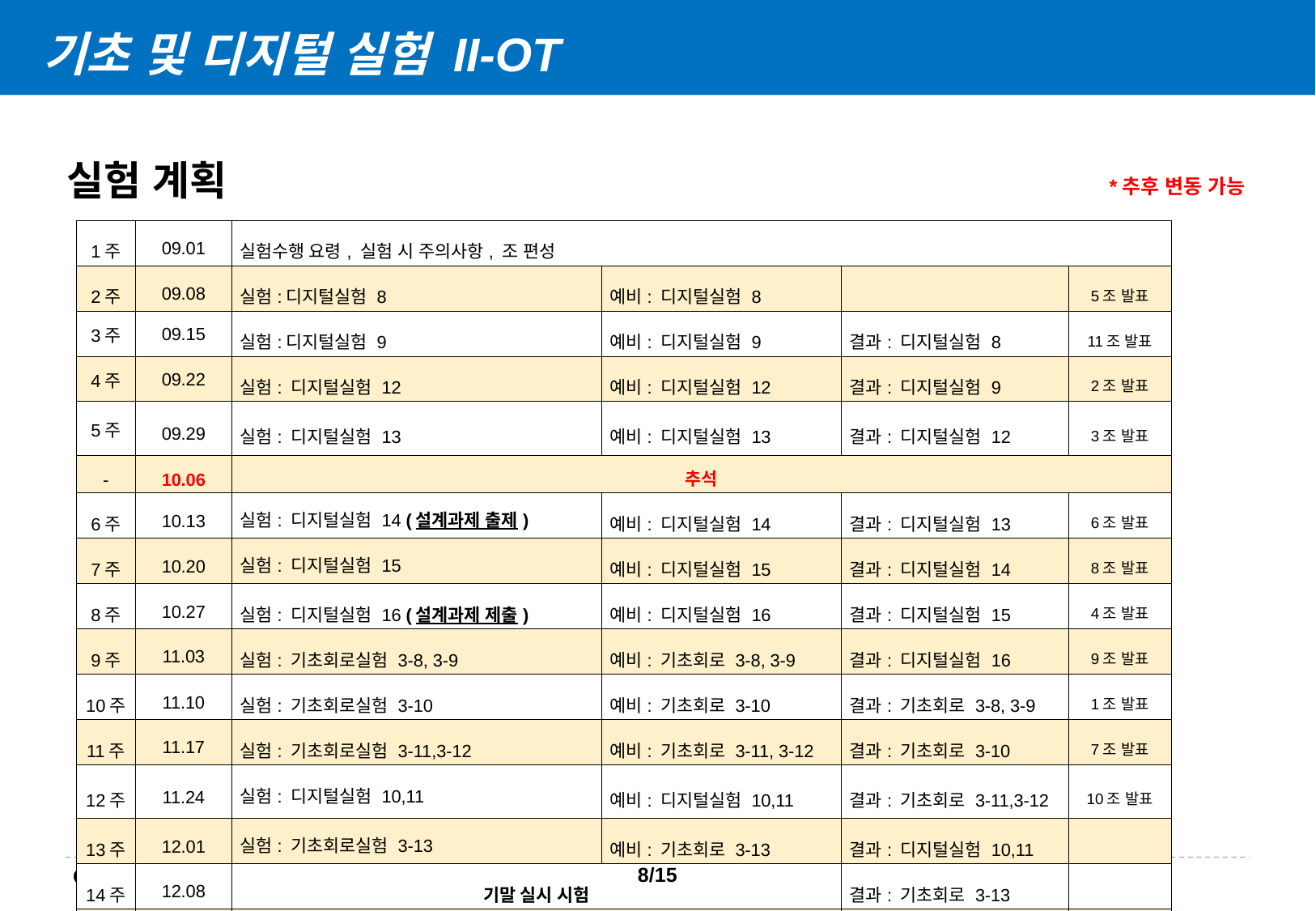

# 기초 및 디지털 실험 II-OT
실험 계획
*추후 변동 가능
| 1주 | 09.01 | 실험수행 요령, 실험 시 주의사항, 조 편성 |  |  |  |
| --- | --- | --- | --- | --- | --- |
| 2주 | 09.08 | 실험:디지털실험 8 | 예비: 디지털실험 8 |  | 5조 발표 |
| 3주 | 09.15 | 실험:디지털실험 9 | 예비: 디지털실험 9 | 결과: 디지털실험 8 | 11조 발표 |
| 4주 | 09.22 | 실험: 디지털실험 12 | 예비: 디지털실험 12 | 결과: 디지털실험 9 | 2조 발표 |
| 5주 | 09.29 | 실험: 디지털실험 13 | 예비: 디지털실험 13 | 결과: 디지털실험 12 | 3조 발표 |
| - | 10.06 | 추석 |  |  |  |
| 6주 | 10.13 | 실험: 디지털실험 14 (설계과제 출제) | 예비: 디지털실험 14 | 결과: 디지털실험 13 | 6조 발표 |
| 7주 | 10.20 | 실험: 디지털실험 15 | 예비: 디지털실험 15 | 결과: 디지털실험 14 | 8조 발표 |
| 8주 | 10.27 | 실험: 디지털실험 16 (설계과제 제출) | 예비: 디지털실험 16 | 결과: 디지털실험 15 | 4조 발표 |
| 9주 | 11.03 | 실험: 기초회로실험 3-8, 3-9 | 예비: 기초회로 3-8, 3-9 | 결과: 디지털실험 16 | 9조 발표 |
| 10주 | 11.10 | 실험: 기초회로실험 3-10 | 예비: 기초회로 3-10 | 결과: 기초회로 3-8, 3-9 | 1조 발표 |
| 11주 | 11.17 | 실험: 기초회로실험 3-11,3-12 | 예비: 기초회로 3-11, 3-12 | 결과: 기초회로 3-10 | 7조 발표 |
| 12주 | 11.24 | 실험: 디지털실험 10,11 | 예비: 디지털실험 10,11 | 결과: 기초회로 3-11,3-12 | 10조 발표 |
| 13주 | 12.01 | 실험: 기초회로실험 3-13 | 예비: 기초회로 3-13 | 결과: 디지털실험 10,11 |  |
| 14주 | 12.08 | 기말 실시 시험 |  | 결과: 기초회로 3-13 |  |
| 15주 | 12.15 | 기말 필기 시험 |  |  |  |